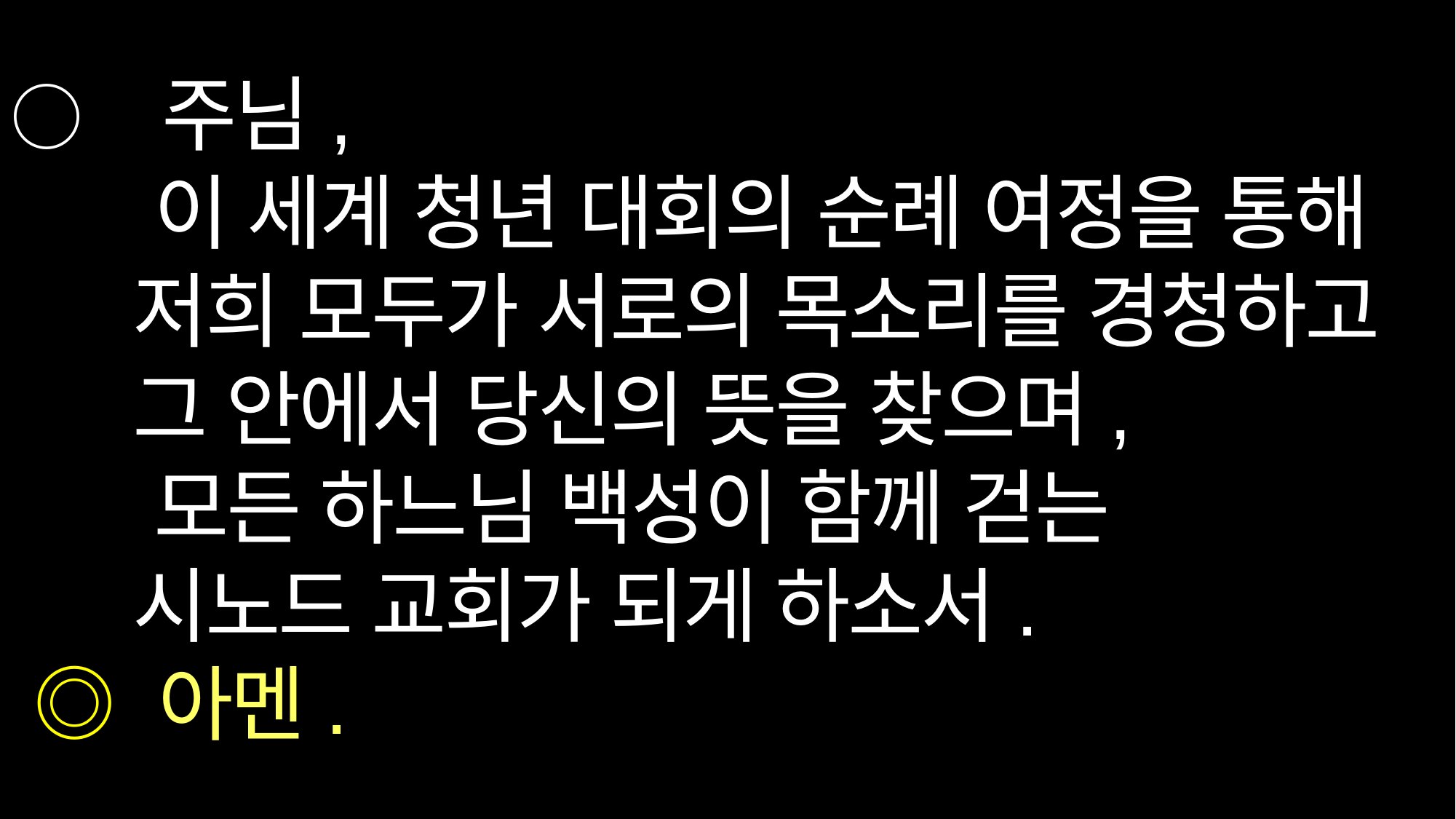

○   주님,
      이 세계 청년 대회의 순례 여정을 통해
      저희 모두가 서로의 목소리를 경청하고
      그 안에서 당신의 뜻을 찾으며,
      모든 하느님 백성이 함께 걷는
      시노드 교회가 되게 하소서.
 ◎ 아멘.